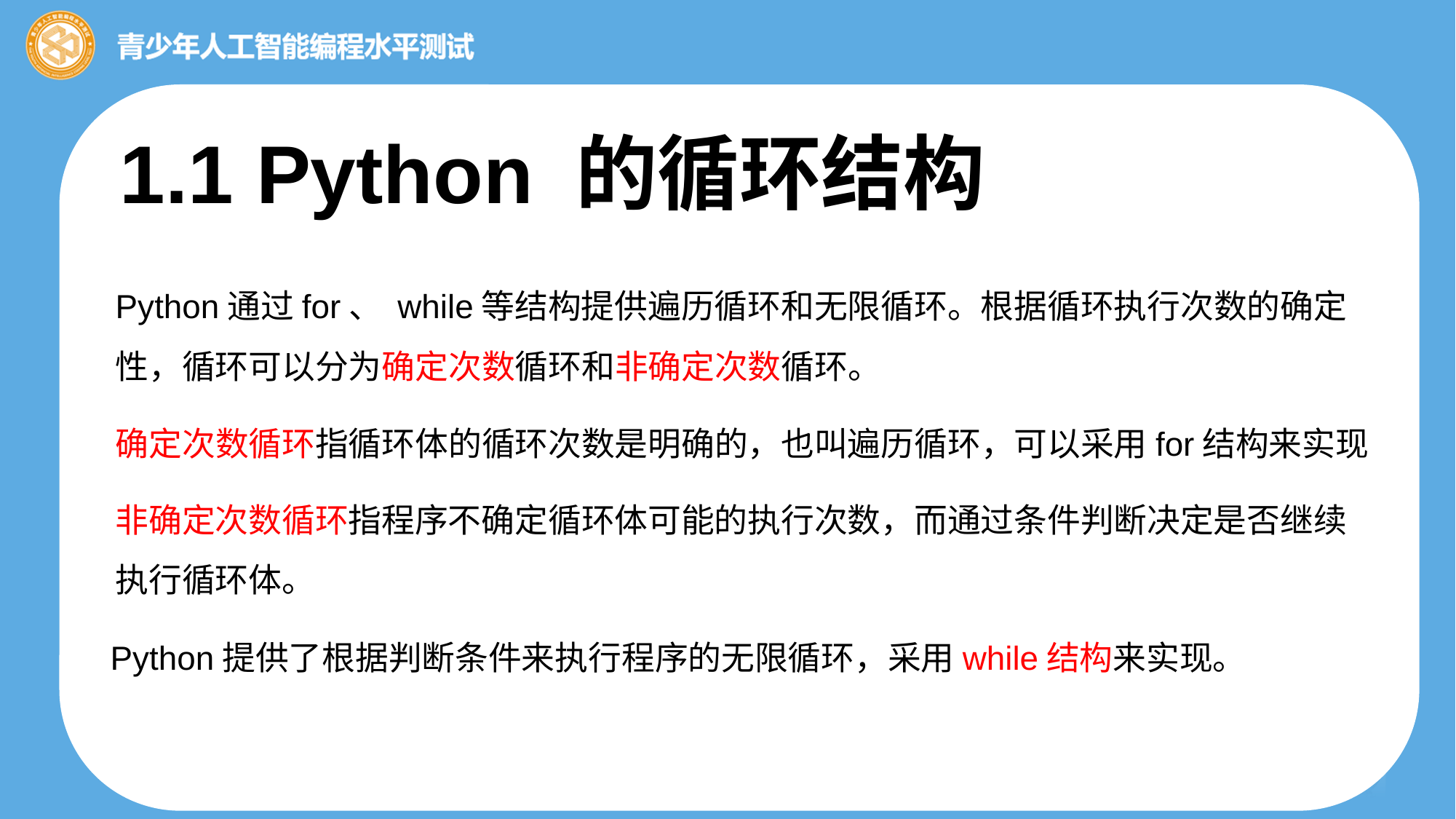

1.1 Python 的循环结构
Python通过for、 while等结构提供遍历循环和无限循环。根据循环执行次数的确定性，循环可以分为确定次数循环和非确定次数循环。
确定次数循环指循环体的循环次数是明确的，也叫遍历循环，可以采用for结构来实现
非确定次数循环指程序不确定循环体可能的执行次数，而通过条件判断决定是否继续执行循环体。
Python提供了根据判断条件来执行程序的无限循环，采用while结构来实现。